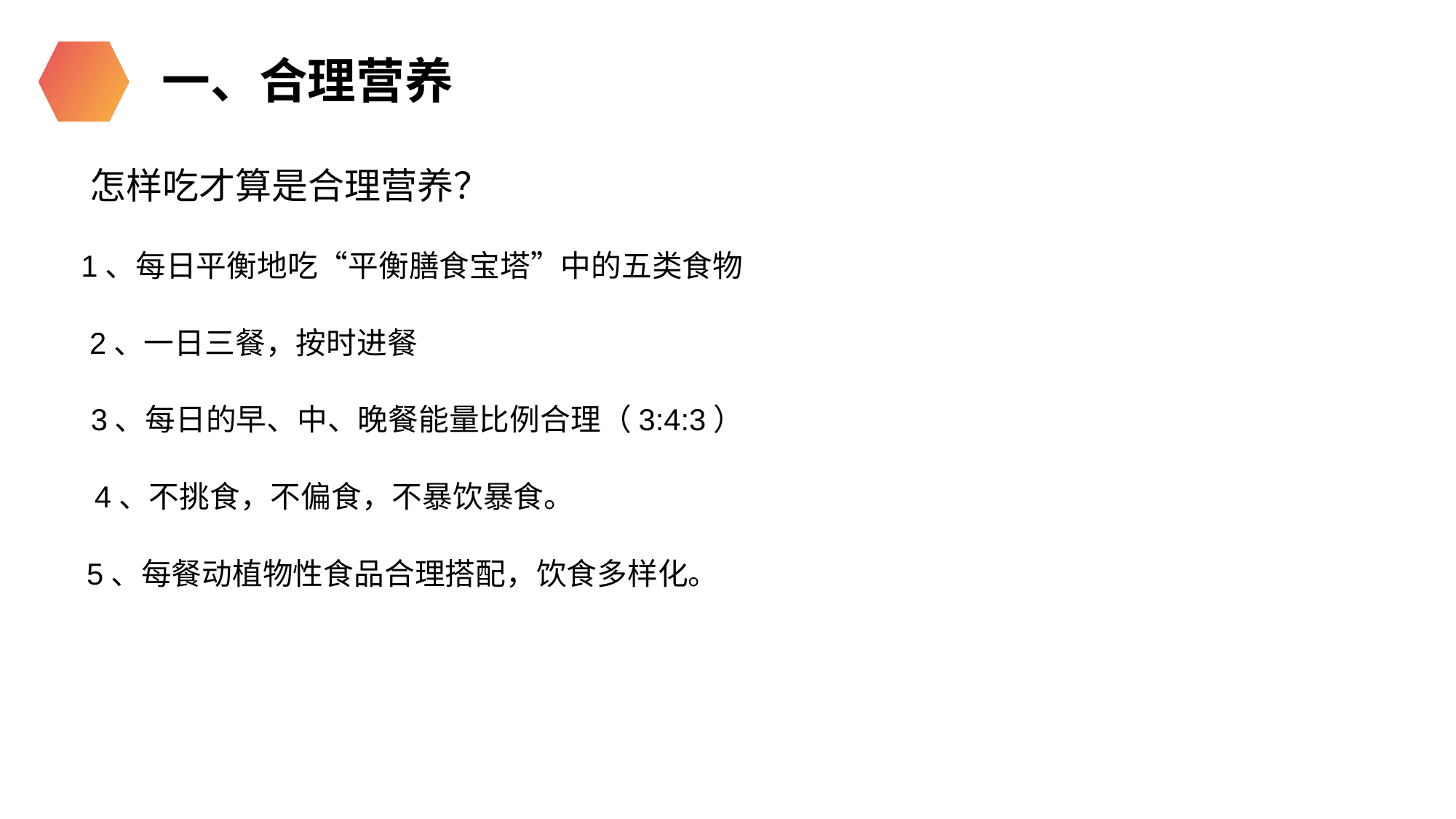

一、合理营养
怎样吃才算是合理营养？
1、每日平衡地吃“平衡膳食宝塔”中的五类食物
2、一日三餐，按时进餐
     3、每日的早、中、晚餐能量比例合理（3:4:3）
  4、不挑食，不偏食，不暴饮暴食。
5、每餐动植物性食品合理搭配，饮食多样化。